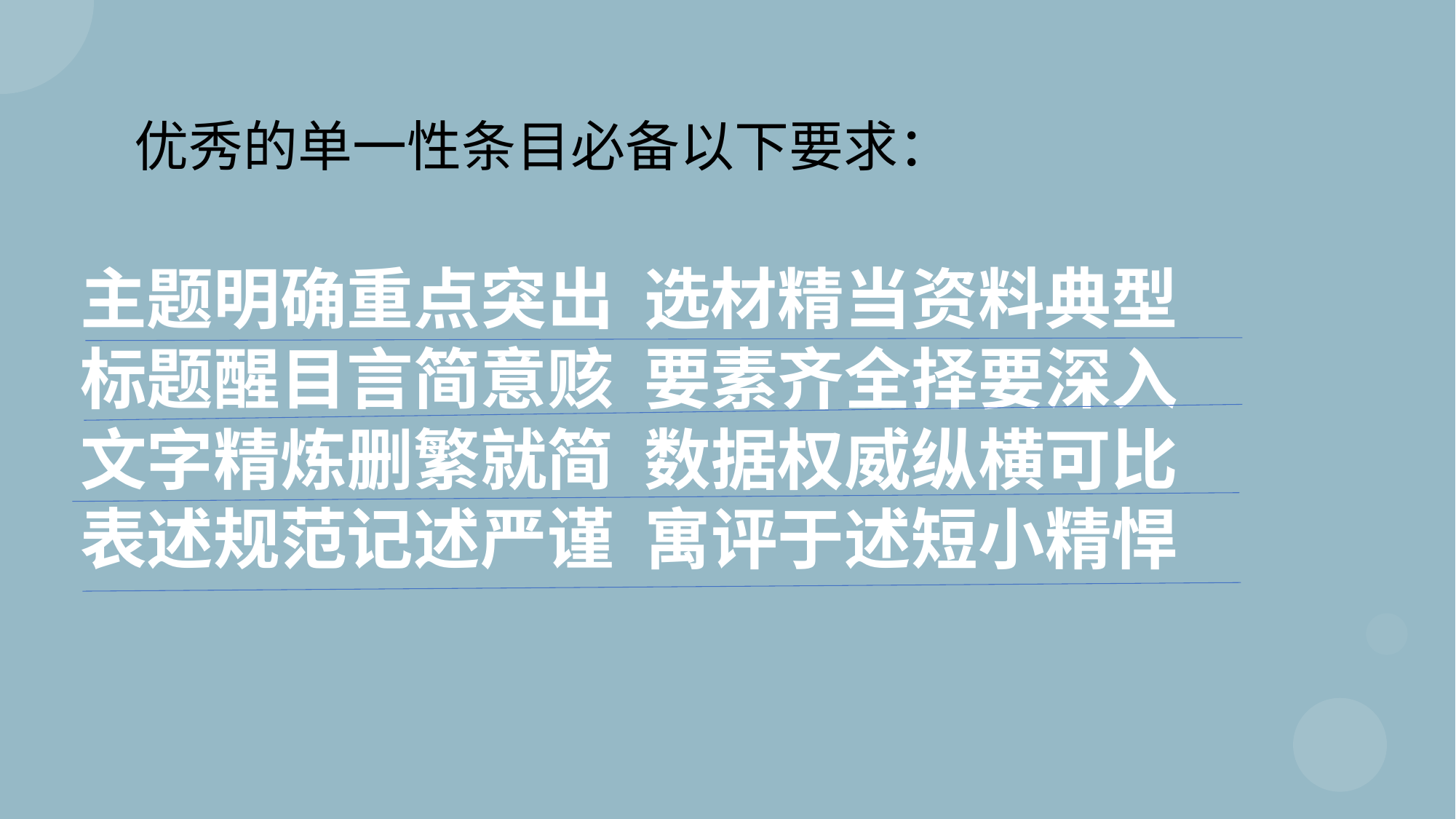

优秀的单一性条目必备以下要求：

主题明确重点突出  选材精当资料典型
标题醒目言简意赅  要素齐全择要深入
文字精炼删繁就简  数据权威纵横可比
表述规范记述严谨  寓评于述短小精悍